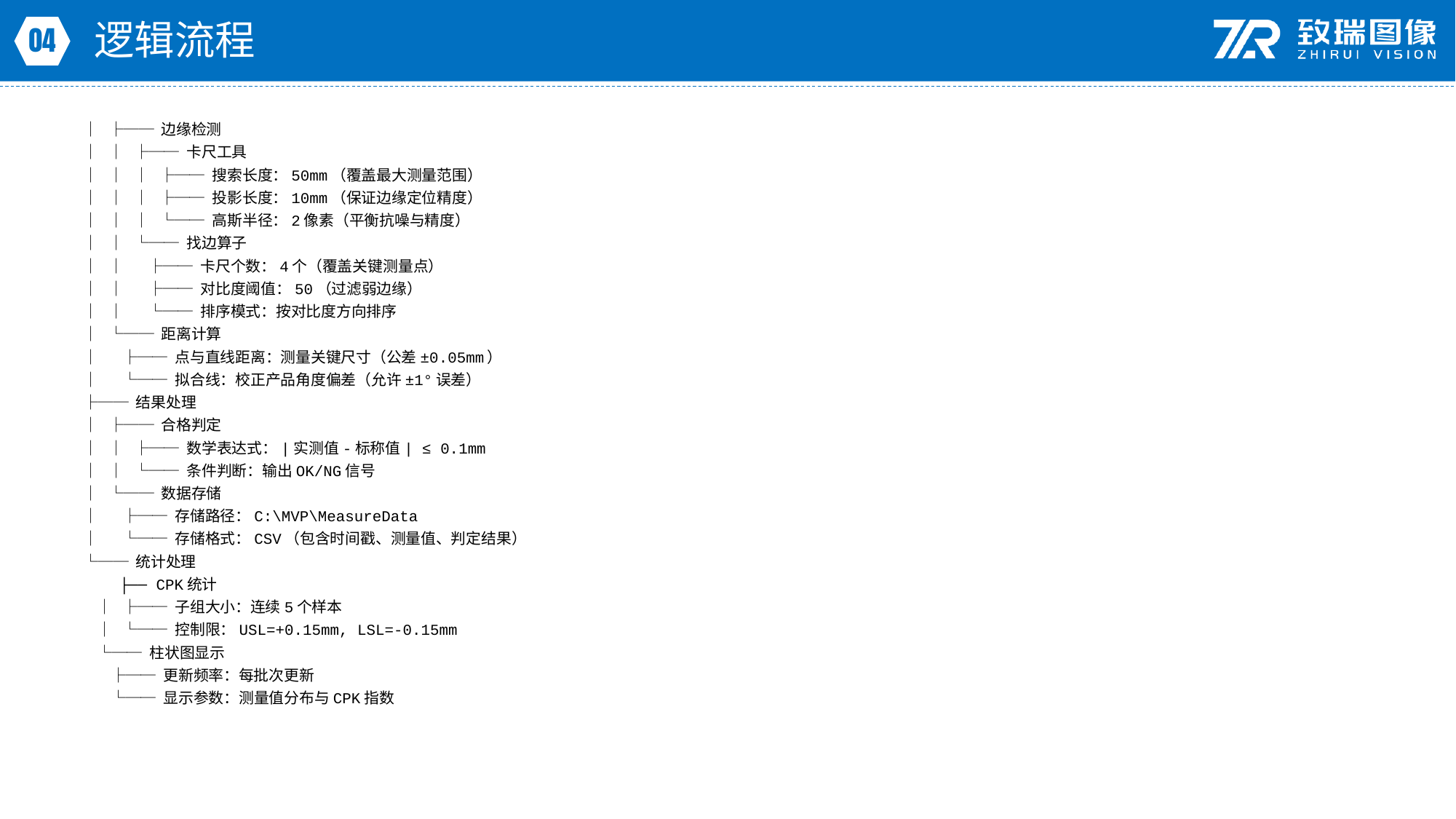

逻辑流程
04

│   ├── 边缘检测
│   │   ├── 卡尺工具
│   │   │   ├── 搜索长度：50mm（覆盖最大测量范围）
│   │   │   ├── 投影长度：10mm（保证边缘定位精度）
│   │   │   └── 高斯半径：2像素（平衡抗噪与精度）
│   │   └── 找边算子
│   │       ├── 卡尺个数：4个（覆盖关键测量点）
│   │       ├── 对比度阈值：50（过滤弱边缘）
│   │       └── 排序模式：按对比度方向排序
│   └── 距离计算
│       ├── 点与直线距离：测量关键尺寸（公差±0.05mm）
│       └── 拟合线：校正产品角度偏差（允许±1°误差）
├── 结果处理
│   ├── 合格判定
│   │   ├── 数学表达式：|实测值-标称值| ≤ 0.1mm
│   │   └── 条件判断：输出OK/NG信号
│   └── 数据存储
│       ├── 存储路径：C:\MVP\MeasureData
│       └── 存储格式：CSV（包含时间戳、测量值、判定结果）
└── 统计处理
    ├── CPK统计
    │   ├── 子组大小：连续5个样本
    │   └── 控制限：USL=+0.15mm, LSL=-0.15mm
    └── 柱状图显示
        ├── 更新频率：每批次更新
        └── 显示参数：测量值分布与CPK指数